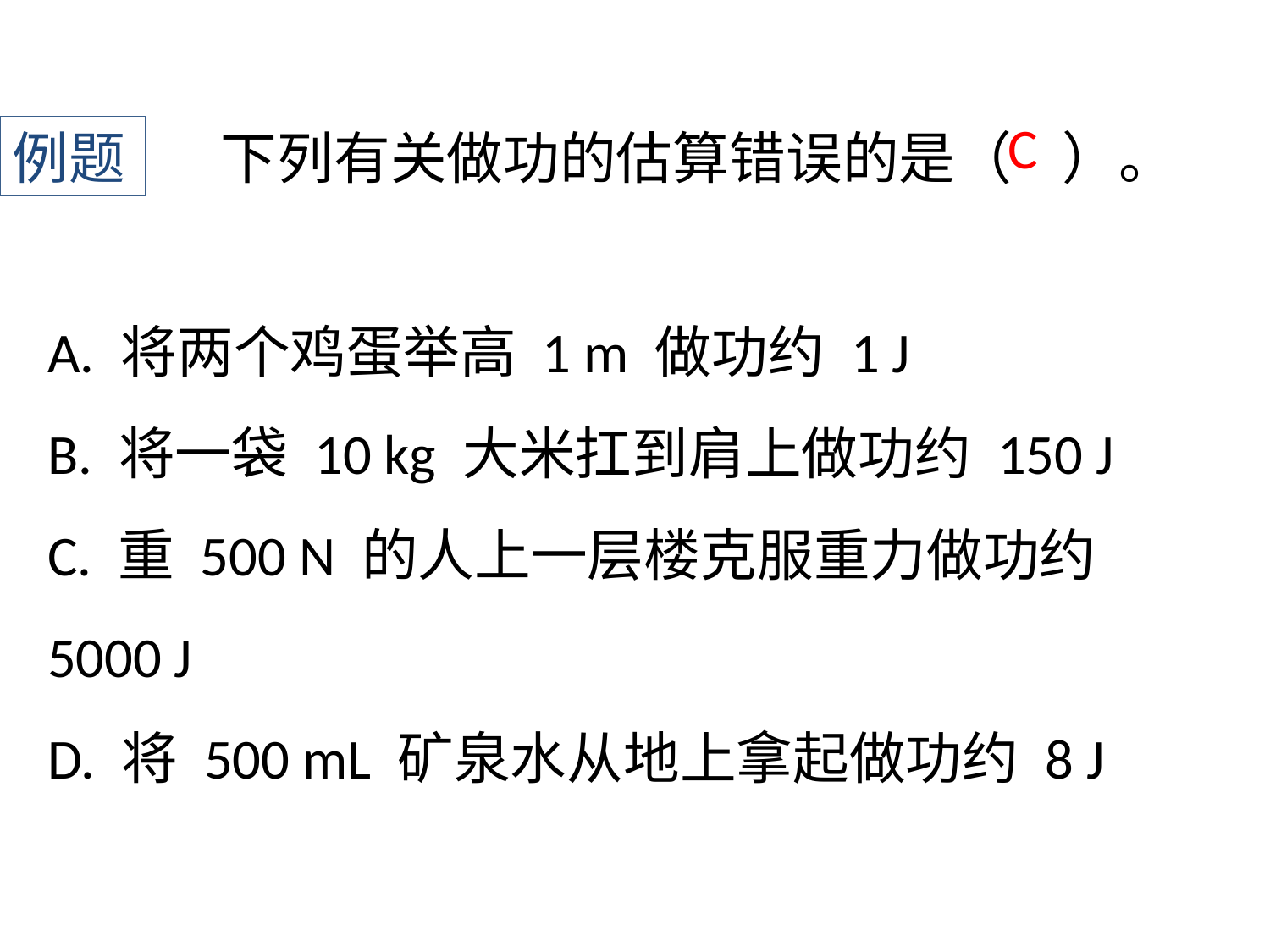

C
例题
﻿下列有关做功的估算错误的是（    ）。
A. 将两个鸡蛋举高 1 m 做功约 1 J
B. 将一袋 10 kg 大米扛到肩上做功约 150 J
C. 重 500 N 的人上一层楼克服重力做功约 5000 J
D. 将 500 mL 矿泉水从地上拿起做功约 8 J